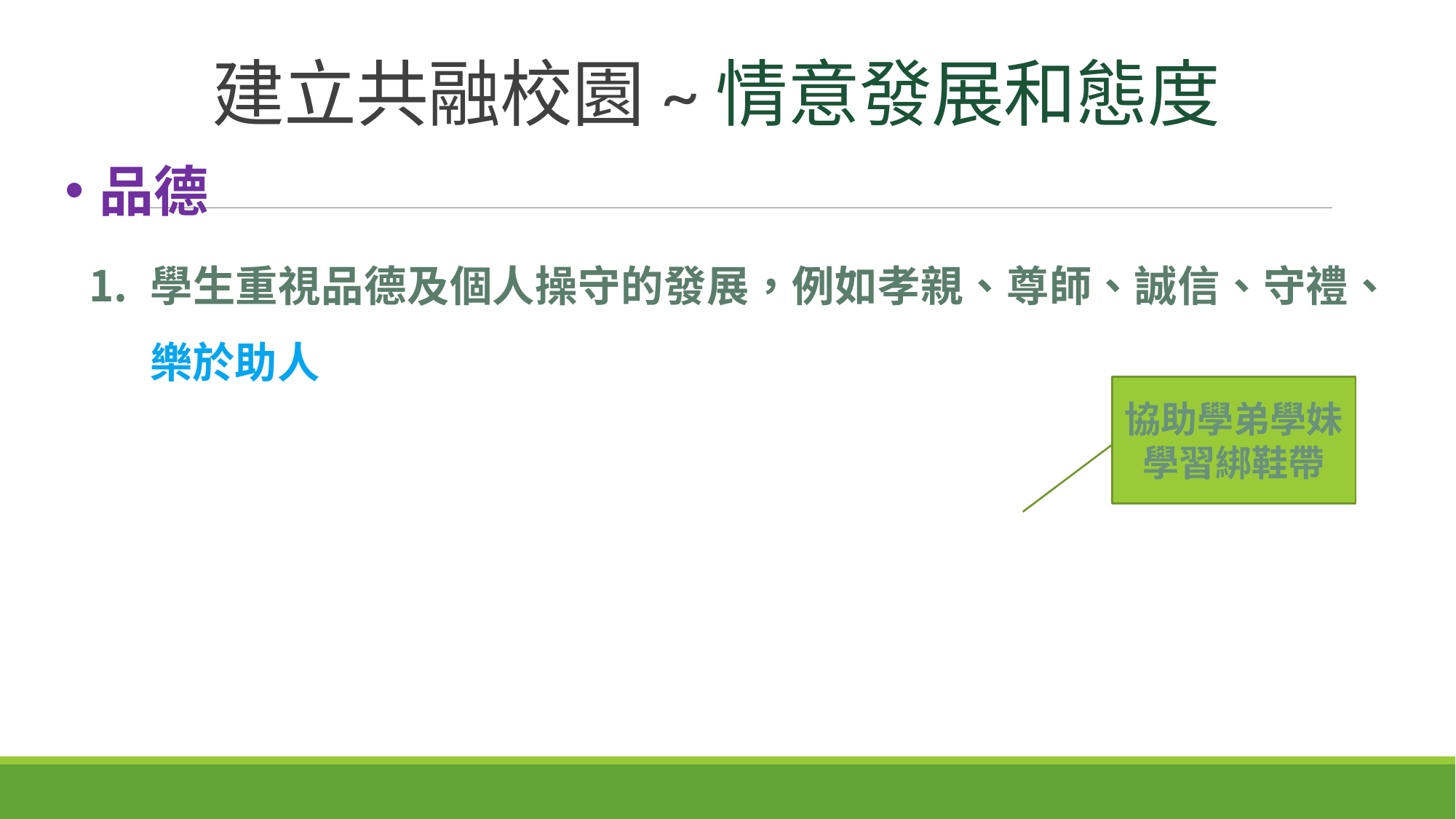

# 建立共融校園~情意發展和態度
品德
學生重視品德及個人操守的發展，例如孝親、尊師、誠信、守禮、樂於助人

協助學弟學妹
學習綁鞋帶